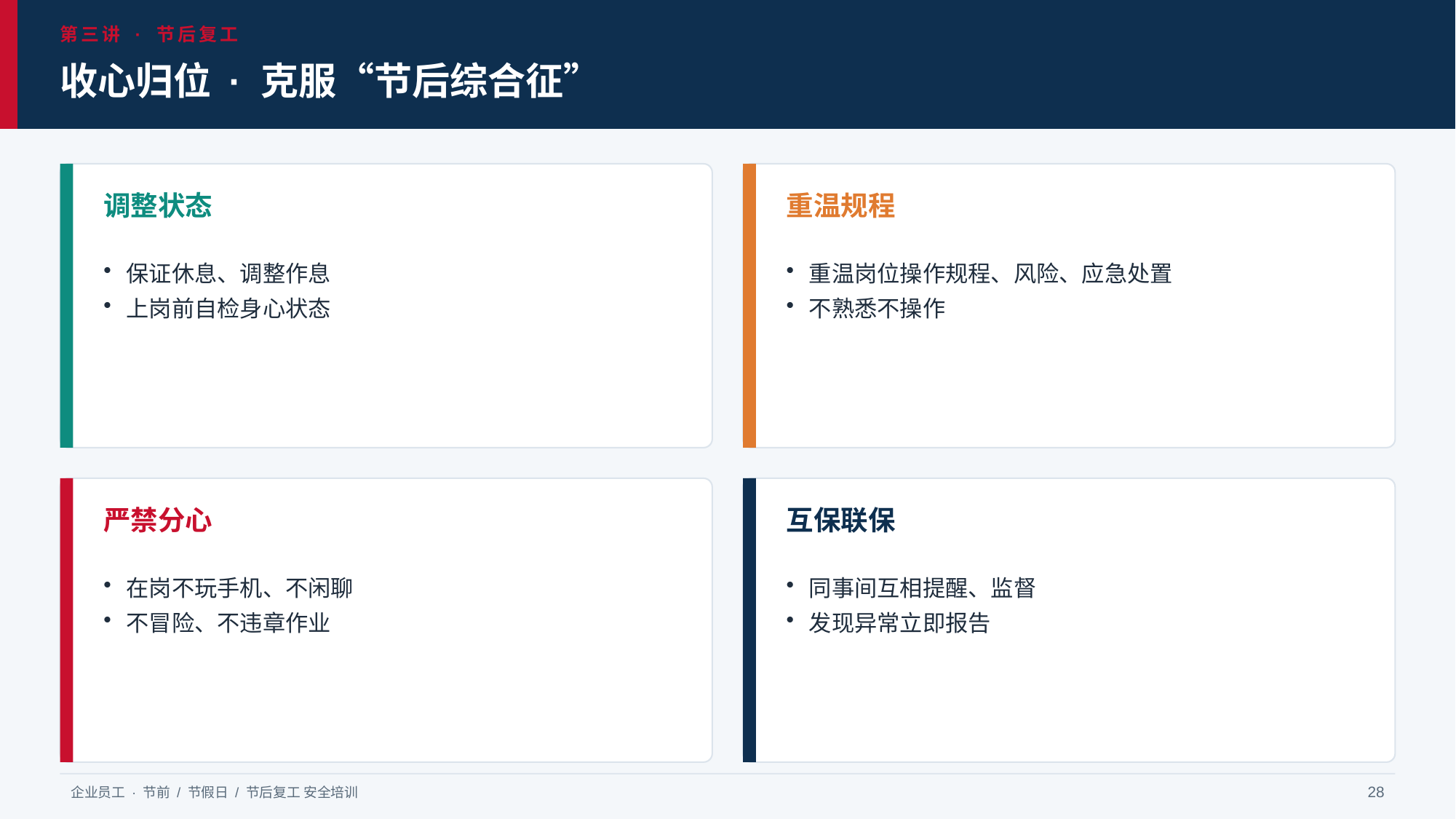

第三讲 · 节后复工
收心归位 · 克服“节后综合征”

调整状态
重温规程
保证休息、调整作息
上岗前自检身心状态
重温岗位操作规程、风险、应急处置
不熟悉不操作

严禁分心
互保联保
在岗不玩手机、不闲聊
不冒险、不违章作业
同事间互相提醒、监督
发现异常立即报告

企业员工 · 节前 / 节假日 / 节后复工 安全培训
28